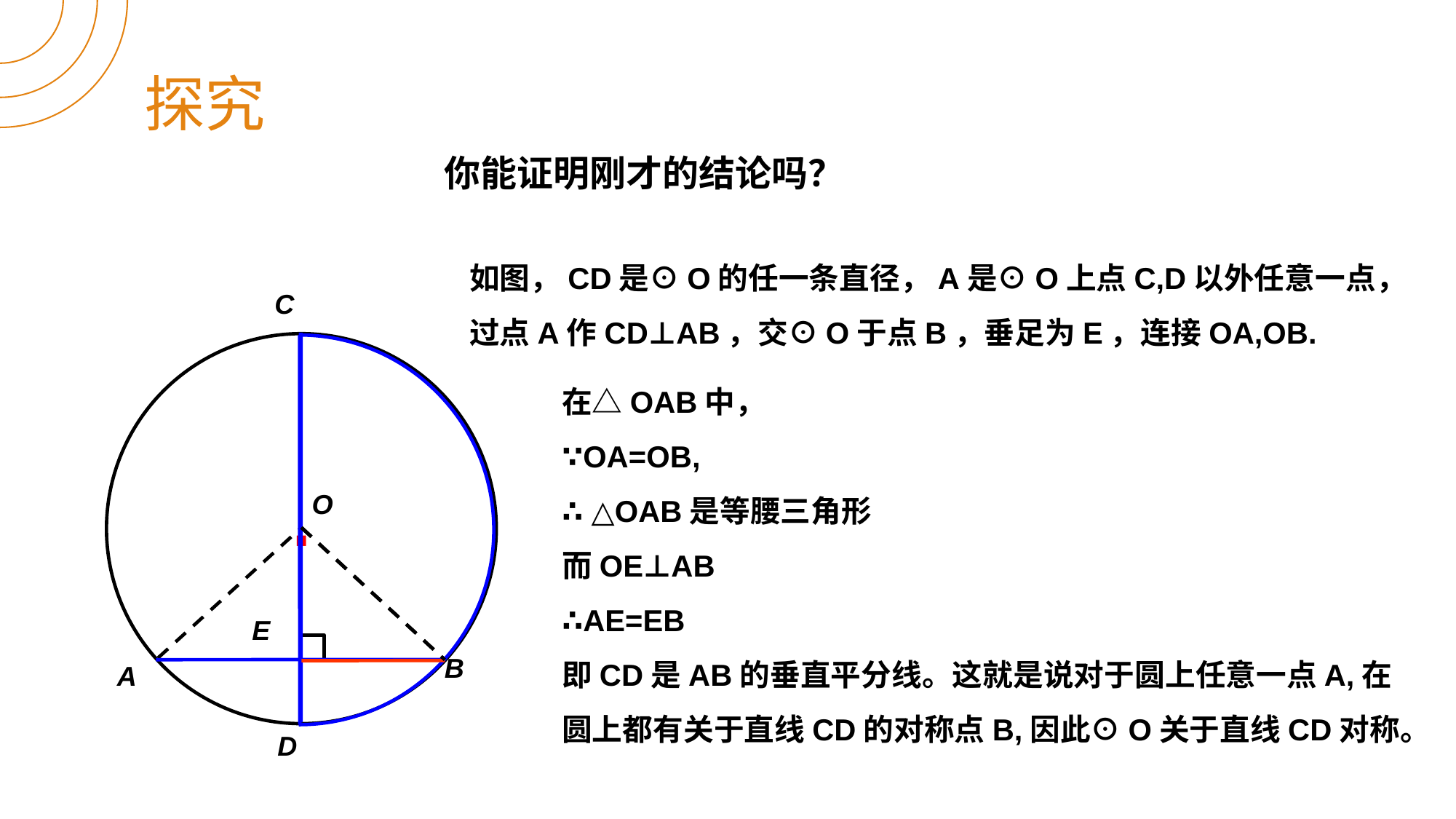

探究
你能证明刚才的结论吗？

如图，CD是⊙O的任一条直径，A是⊙O上点C,D以外任意一点，过点A作CD⊥AB，交⊙O于点B，垂足为E，连接OA,OB.
C

·
在△OAB中，
∵OA=OB,
∴ △OAB是等腰三角形
而OE⊥AB
∴AE=EB
即CD是AB的垂直平分线。这就是说对于圆上任意一点A,在圆上都有关于直线CD的对称点B,因此⊙O关于直线CD对称。
O

E

B
A

D